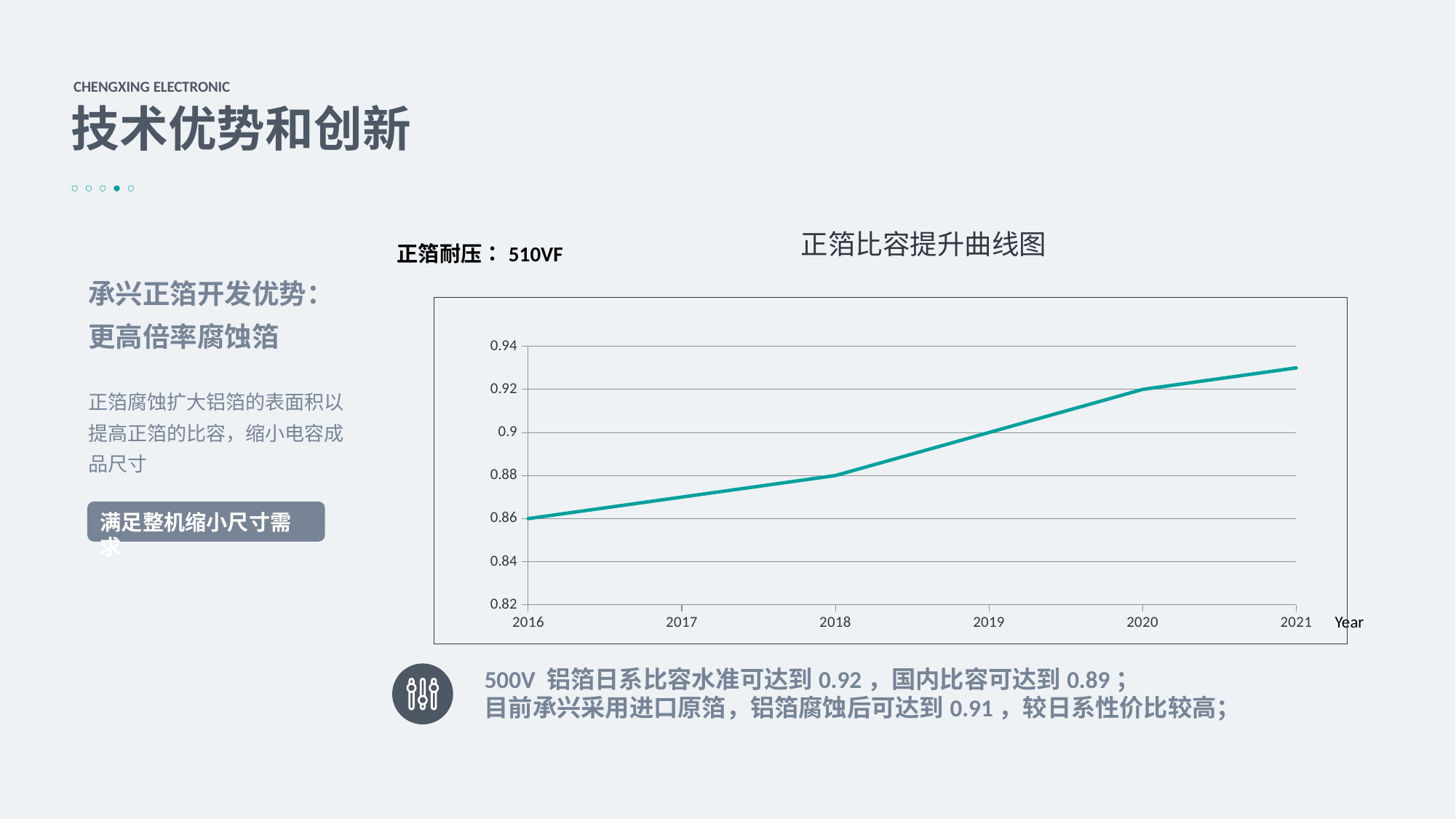

CHENGXING ELECTRONIC
技术优势和创新

正箔比容提升曲线图
正箔耐压：510VF
Year
承兴正箔开发优势：更高倍率腐蚀箔

正箔腐蚀扩大铝箔的表面积以提高正箔的比容，缩小电容成品尺寸

### Chart

| Category | 2016 2017 2018 2019 2020 2021 |
|---|---|
| 2016 | 0.86 |
| 2017 | 0.87 |
| 2018 | 0.88 |
| 2019 | 0.9 |
| 2020 | 0.92 |
| 2021 | 0.93 |
满足整机缩小尺寸需求
500V 铝箔日系比容水准可达到0.92，国内比容可达到0.89；
目前承兴采用进口原箔，铝箔腐蚀后可达到0.91，较日系性价比较高；